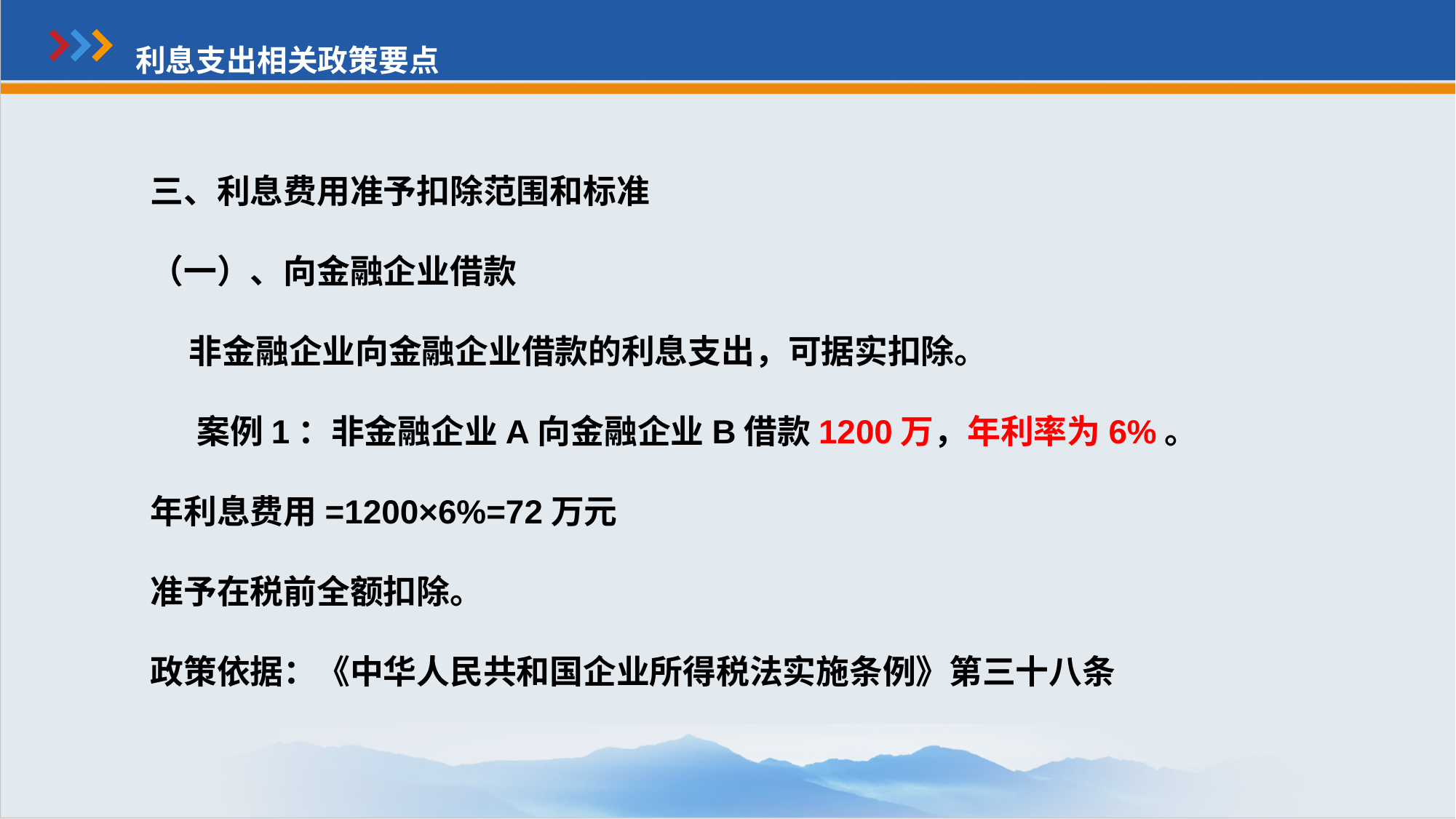

利息支出相关政策要点

三、利息费用准予扣除范围和标准
（一）、向金融企业借款
    非金融企业向金融企业借款的利息支出，可据实扣除。
     案例1：非金融企业A向金融企业B借款1200万，年利率为6%。
年利息费用=1200×6%=72万元
准予在税前全额扣除。

政策依据：《中华人民共和国企业所得税法实施条例》第三十八条